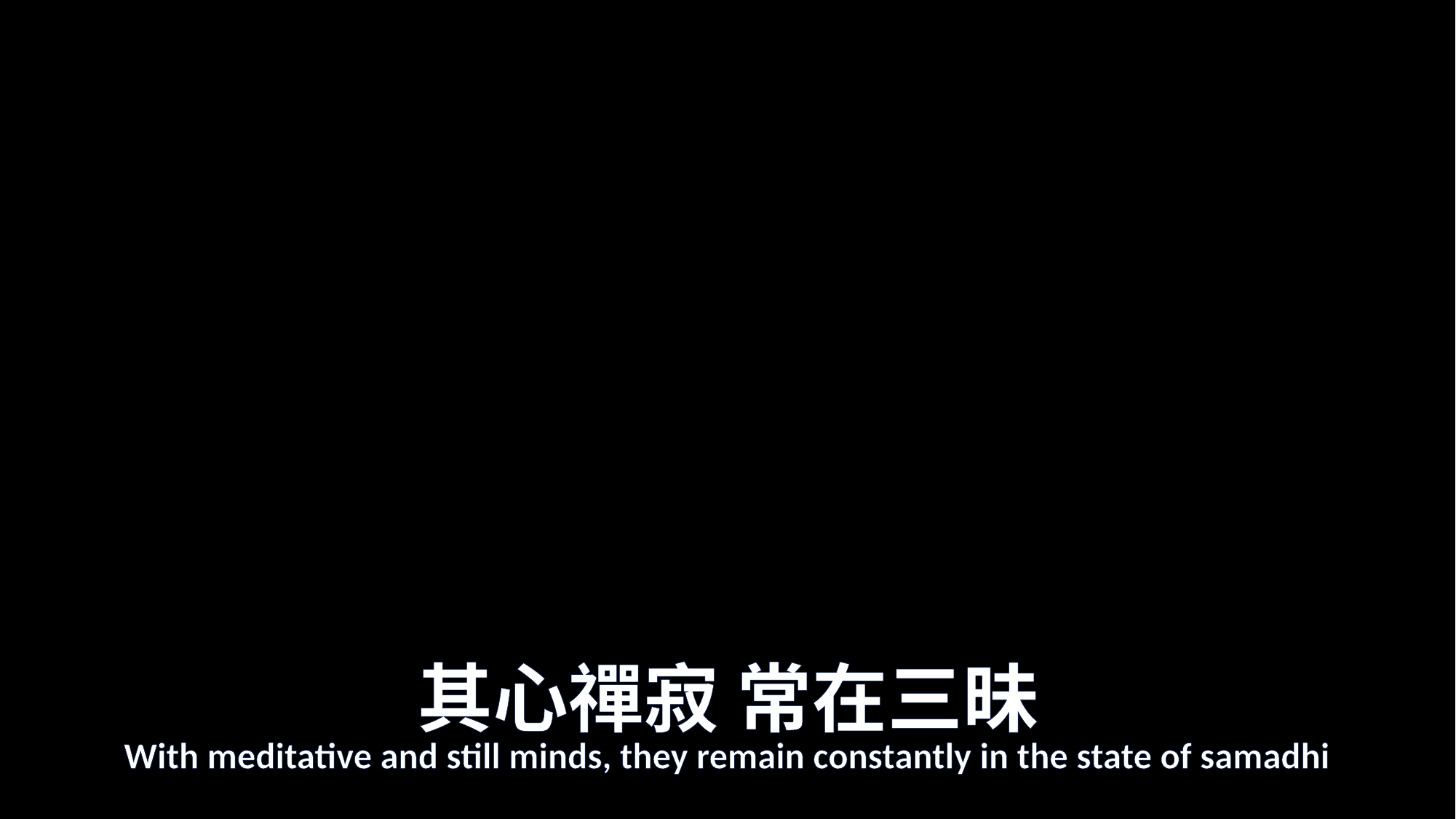

# 其心禪寂 常在三昧
With meditative and still minds, they remain constantly in the state of samadhi